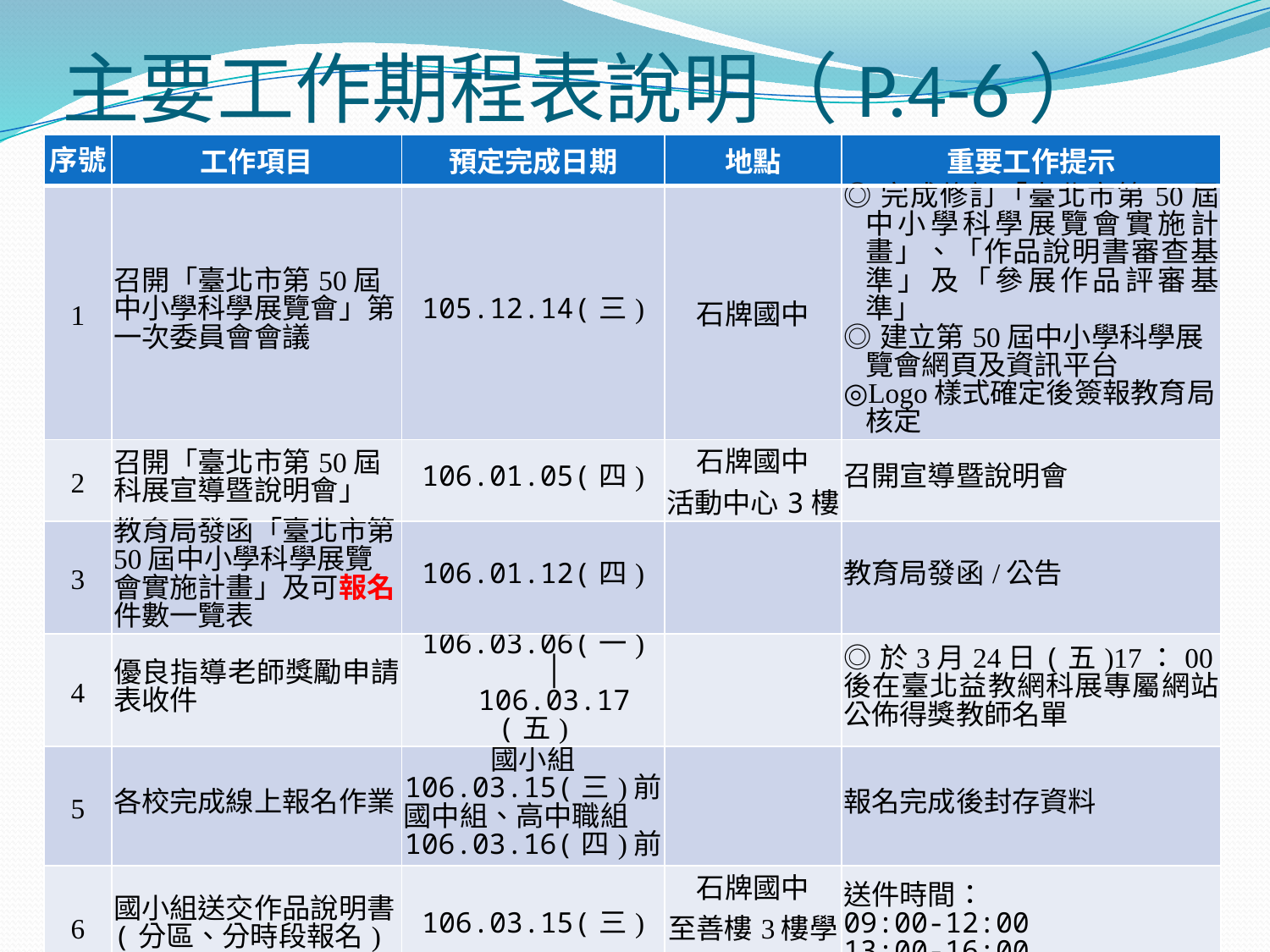

# 主要工作期程表說明（P.4-6）
| 序號 | 工作項目 | 預定完成日期 | 地點 | 重要工作提示 |
| --- | --- | --- | --- | --- |
| 1 | 召開「臺北市第50屆中小學科學展覽會」第一次委員會會議 | 105.12.14(三) | 石牌國中 | ◎完成修訂「臺北市第50屆中小學科學展覽會實施計畫」、「作品說明書審查基準」及「參展作品評審基準」 ◎建立第50屆中小學科學展覽會網頁及資訊平台 ◎Logo樣式確定後簽報教育局核定 |
| 2 | 召開「臺北市第50屆科展宣導暨說明會」 | 106.01.05(四) | 石牌國中 活動中心3樓 | 召開宣導暨說明會 |
| 3 | 教育局發函「臺北市第50屆中小學科學展覽會實施計畫」及可報名件數一覽表 | 106.01.12(四) |  | 教育局發函/公告 |
| 4 | 優良指導老師獎勵申請表收件 | 106.03.06(一) │ 106.03.17(五) |  | ◎於3月24日(五)17：00後在臺北益教網科展專屬網站公佈得獎教師名單 |
| 5 | 各校完成線上報名作業 | 國小組 106.03.15(三)前 國中組、高中職組 106.03.16(四)前 |  | 報名完成後封存資料 |
| 6 | 國小組送交作品說明書 (分區、分時段報名) | 106.03.15(三) | 石牌國中 至善樓3樓學習資源中心 | 送件時間： 09:00-12:00 13:00-16:00 |